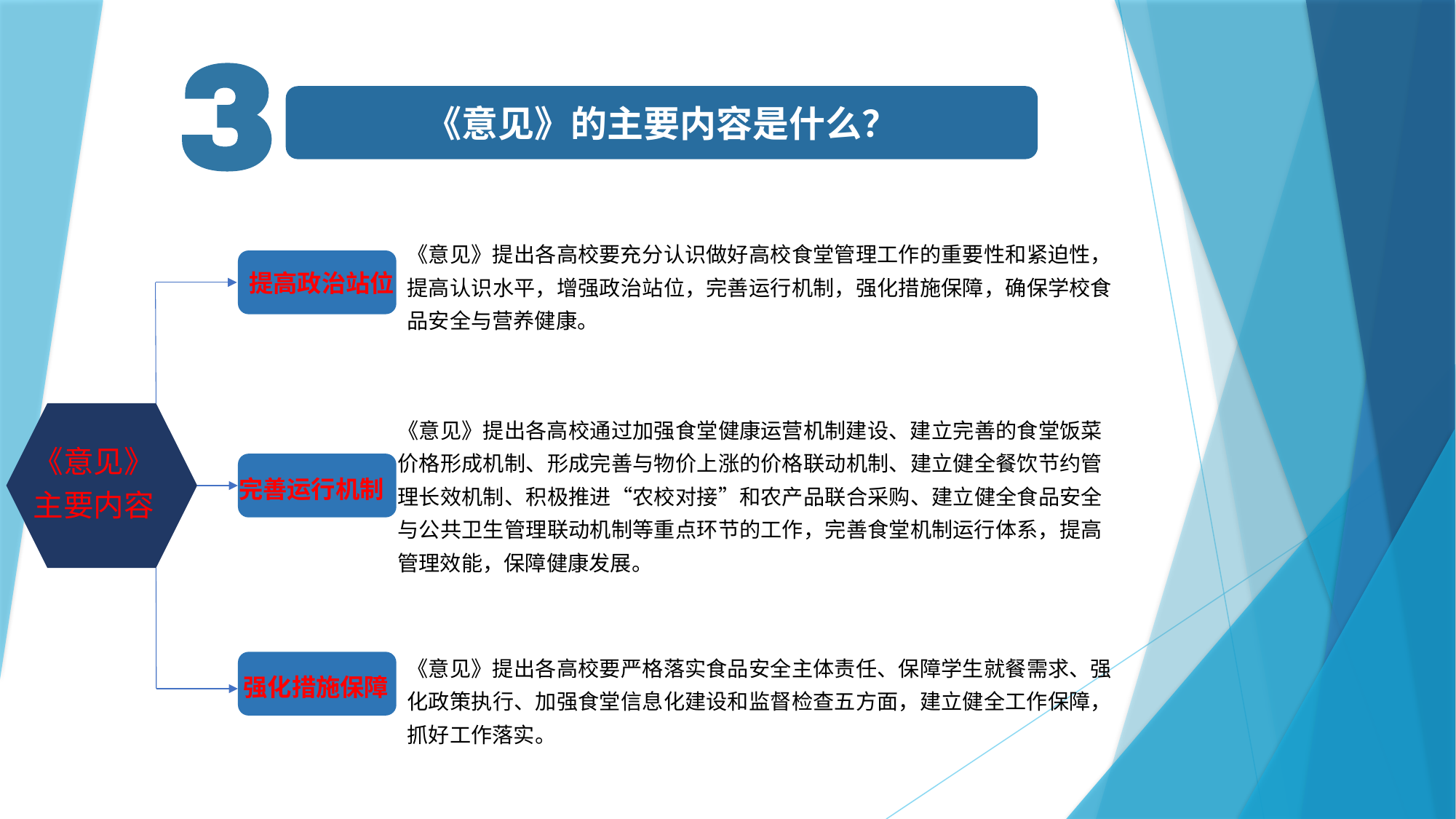

3
《意见》的主要内容是什么？

《意见》提出各高校要充分认识做好高校食堂管理工作的重要性和紧迫性，提高认识水平，增强政治站位，完善运行机制，强化措施保障，确保学校食品安全与营养健康。

提高政治站位

《意见》提出各高校通过加强食堂健康运营机制建设、建立完善的食堂饭菜价格形成机制、形成完善与物价上涨的价格联动机制、建立健全餐饮节约管理长效机制、积极推进“农校对接”和农产品联合采购、建立健全食品安全与公共卫生管理联动机制等重点环节的工作，完善食堂机制运行体系，提高管理效能，保障健康发展。
《意见》主要内容

完善运行机制
《意见》提出各高校要严格落实食品安全主体责任、保障学生就餐需求、强化政策执行、加强食堂信息化建设和监督检查五方面，建立健全工作保障，抓好工作落实。

强化措施保障